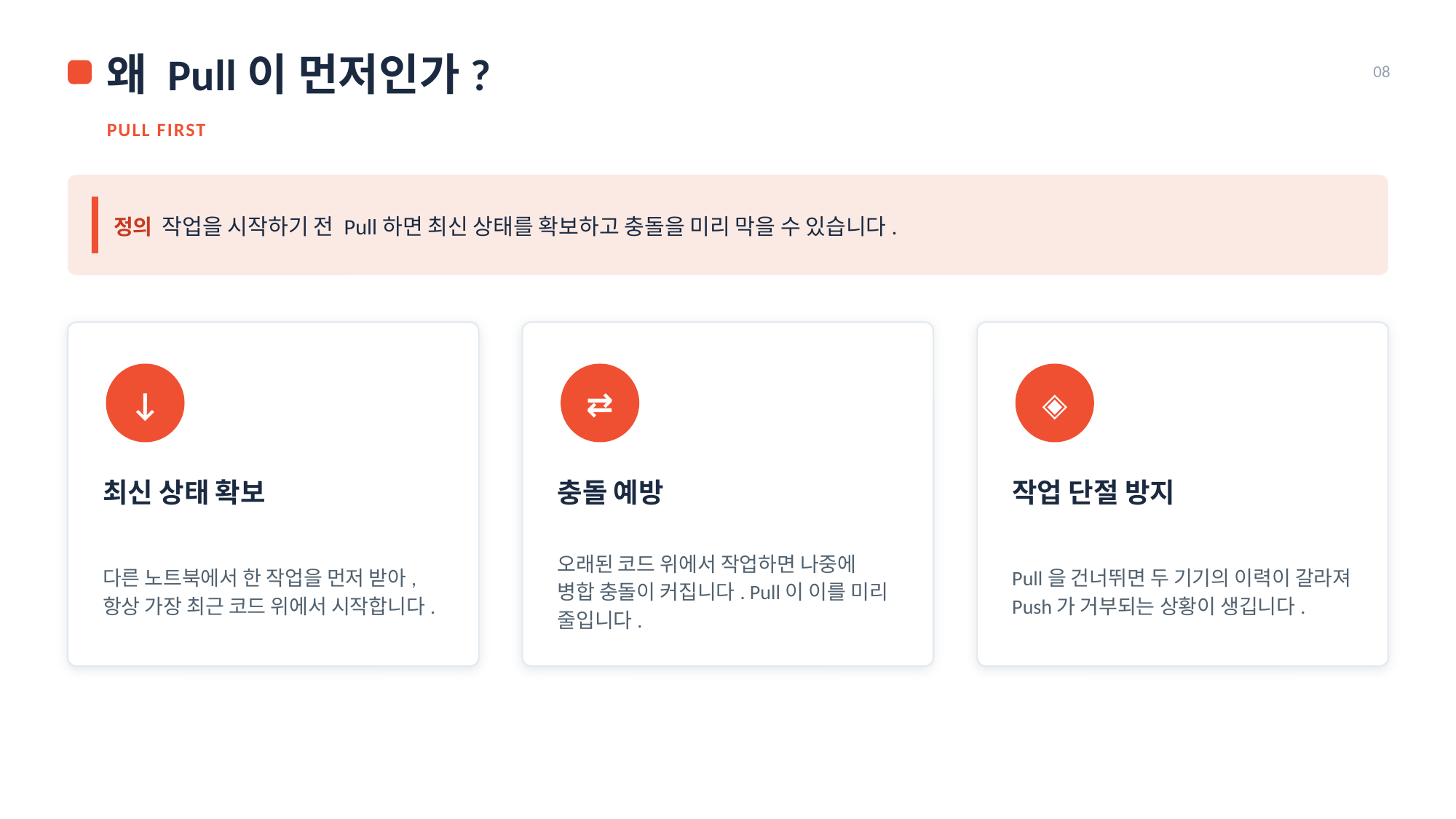

왜 Pull이 먼저인가?
08

PULL FIRST

정의  작업을 시작하기 전 Pull하면 최신 상태를 확보하고 충돌을 미리 막을 수 있습니다.

↓

⇄

◈
최신 상태 확보
충돌 예방
작업 단절 방지
다른 노트북에서 한 작업을 먼저 받아, 항상 가장 최근 코드 위에서 시작합니다.
오래된 코드 위에서 작업하면 나중에 병합 충돌이 커집니다. Pull이 이를 미리 줄입니다.
Pull을 건너뛰면 두 기기의 이력이 갈라져 Push가 거부되는 상황이 생깁니다.